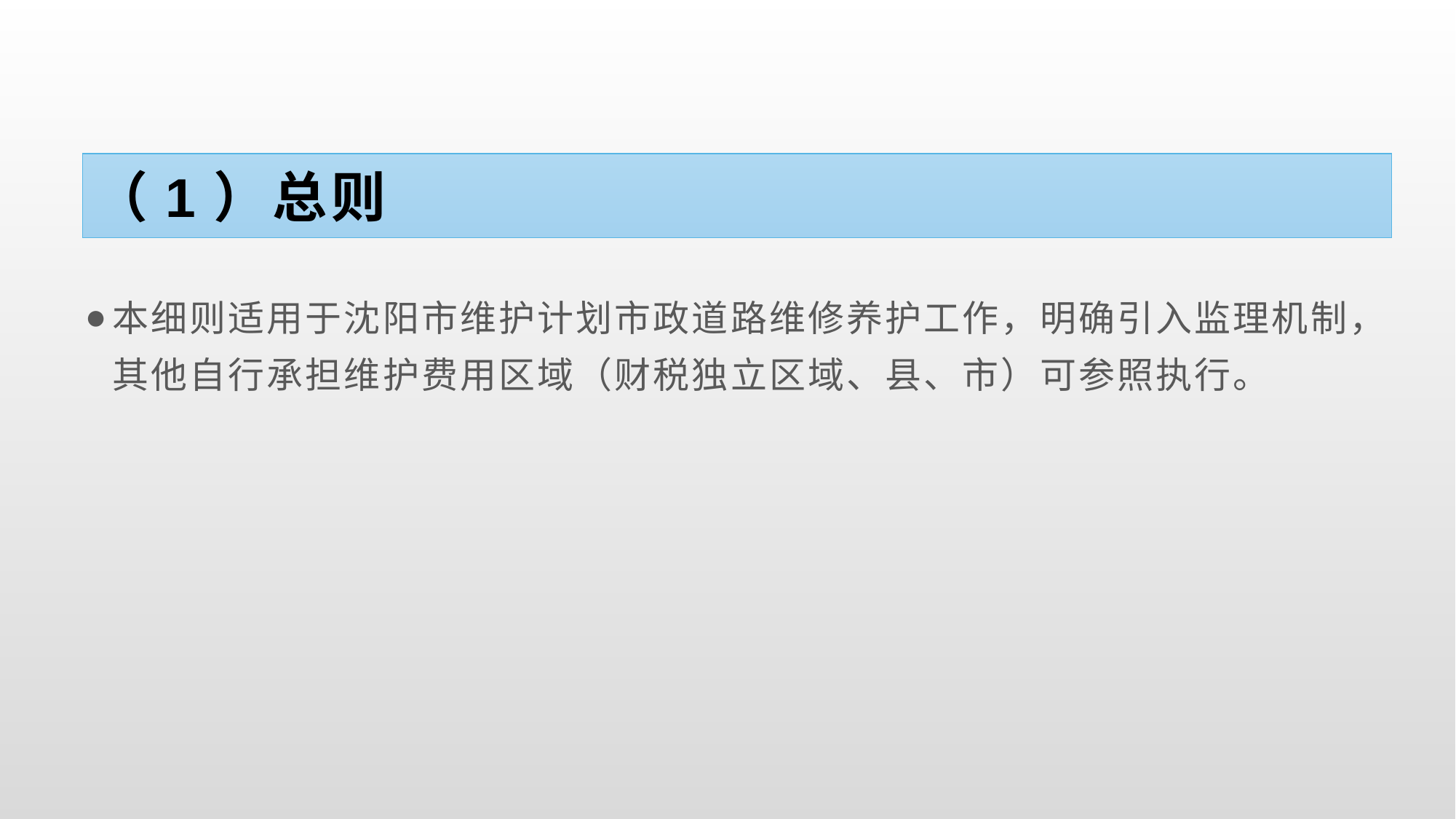

# （1）总则
本细则适用于沈阳市维护计划市政道路维修养护工作，明确引入监理机制，其他自行承担维护费用区域（财税独立区域、县、市）可参照执行。